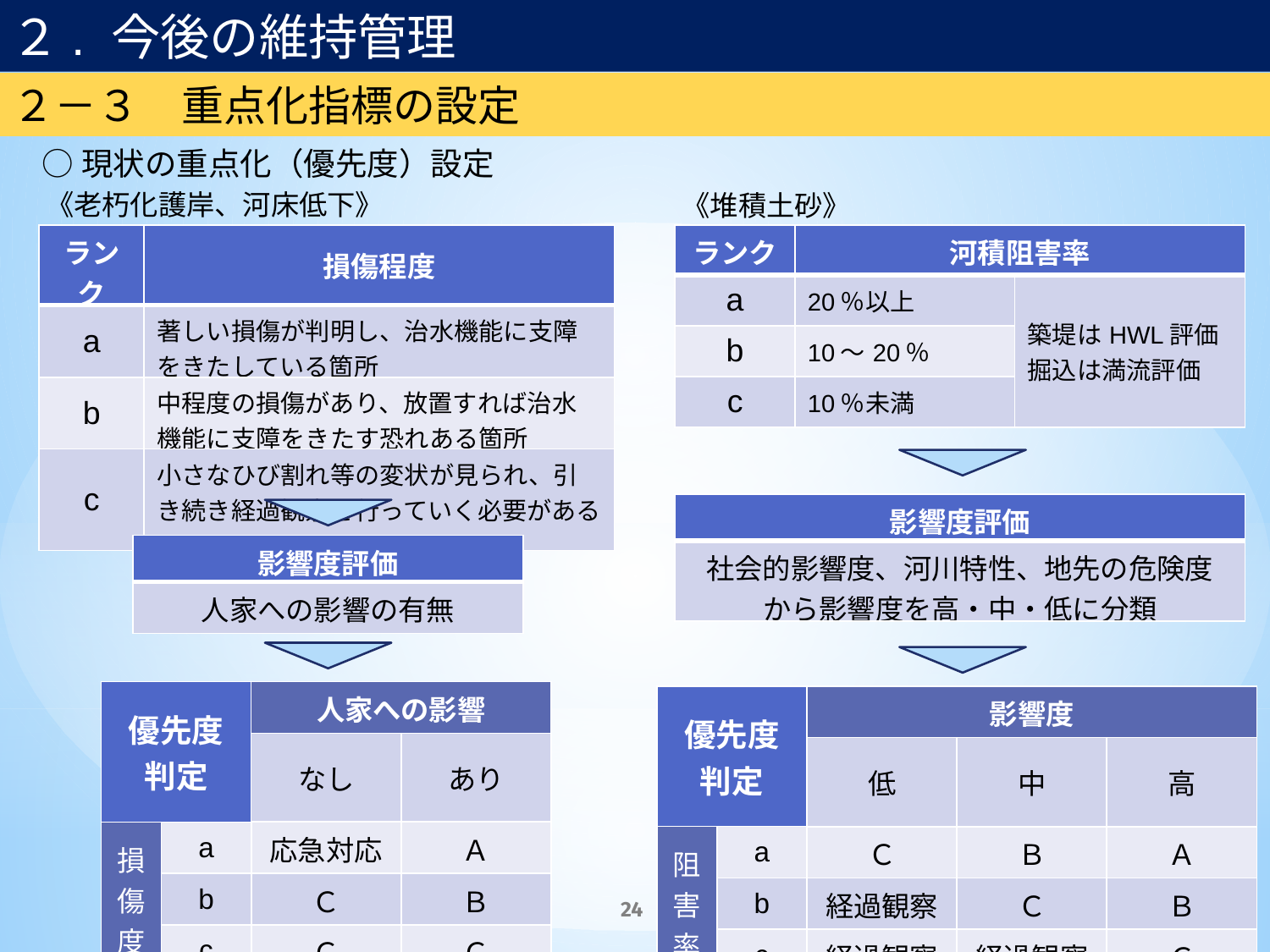

２. 今後の維持管理
２－３　重点化指標の設定
○現状の重点化（優先度）設定
《老朽化護岸、河床低下》
《堆積土砂》
| ランク | 損傷程度 |
| --- | --- |
| a | 著しい損傷が判明し、治水機能に支障をきたしている箇所 |
| b | 中程度の損傷があり、放置すれば治水機能に支障をきたす恐れある箇所 |
| c | 小さなひび割れ等の変状が見られ、引き続き経過観察を行っていく必要がある箇所 |
| ランク | 河積阻害率 |  |
| --- | --- | --- |
| a | 20％以上 | 築堤はHWL評価 掘込は満流評価 |
| b | 10～20％ |  |
| c | 10％未満 |  |

| 影響度評価 |
| --- |
| 社会的影響度、河川特性、地先の危険度 から影響度を高・中・低に分類 |

| 影響度評価 |
| --- |
| 人家への影響の有無 |

| 優先度 判定 |  | 人家への影響 |  |
| --- | --- | --- | --- |
|  |  | なし | あり |
| 損傷度 | a | 応急対応 | Ａ |
|  | b | Ｃ | Ｂ |
|  | c | Ｃ | Ｃ |
| 優先度 判定 |  | 影響度 |  |  |
| --- | --- | --- | --- | --- |
|  |  | 低 | 中 | 高 |
| 阻害率 | a | Ｃ | Ｂ | Ａ |
|  | b | 経過観察 | Ｃ | Ｂ |
|  | c | 経過観察 | 経過観察 | Ｃ |
24